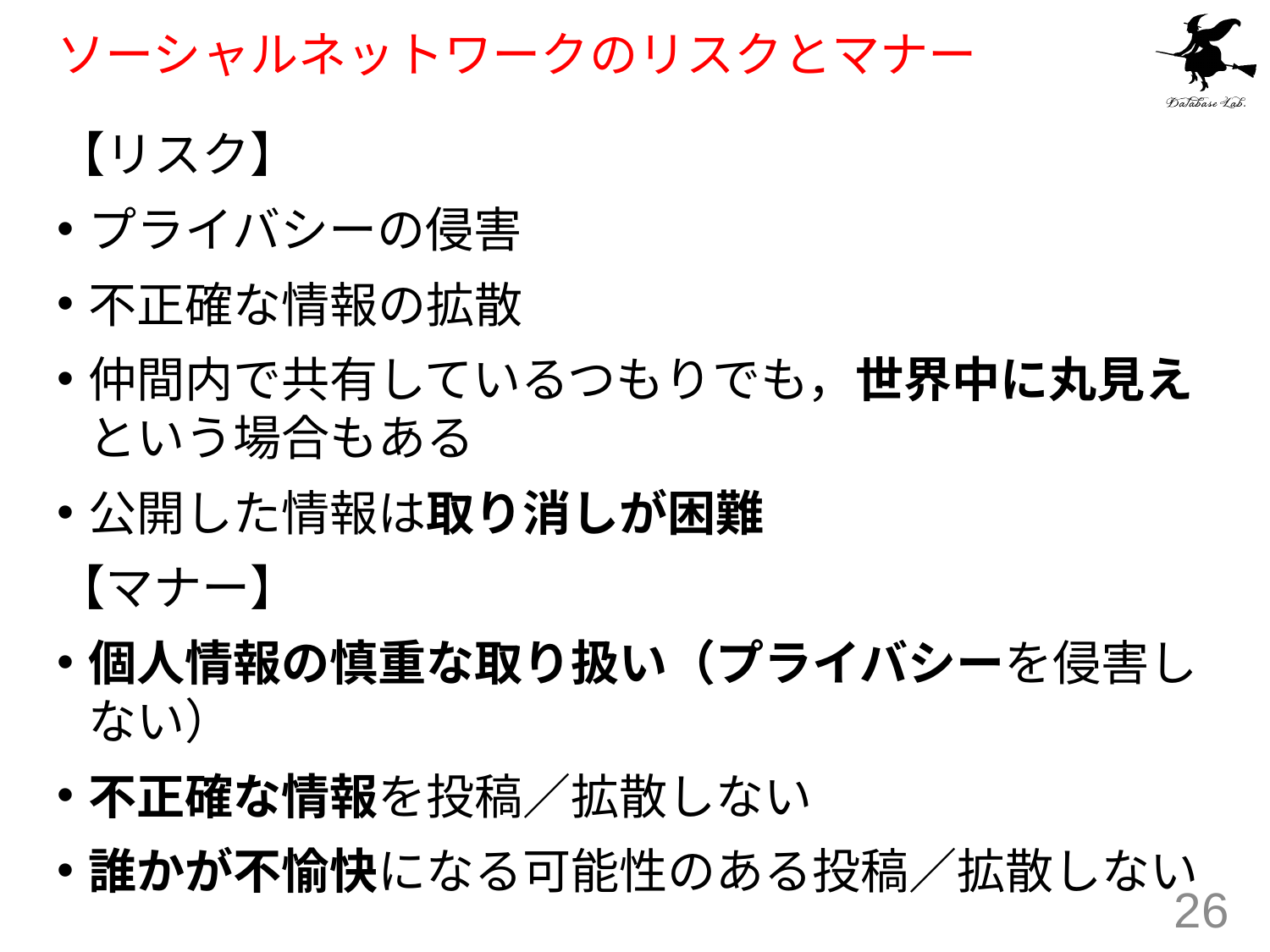

# ソーシャルネットワークのリスクとマナー
【リスク】
プライバシーの侵害
不正確な情報の拡散
仲間内で共有しているつもりでも，世界中に丸見えという場合もある
公開した情報は取り消しが困難
【マナー】
個人情報の慎重な取り扱い（プライバシーを侵害しない）
不正確な情報を投稿／拡散しない
誰かが不愉快になる可能性のある投稿／拡散しない

26